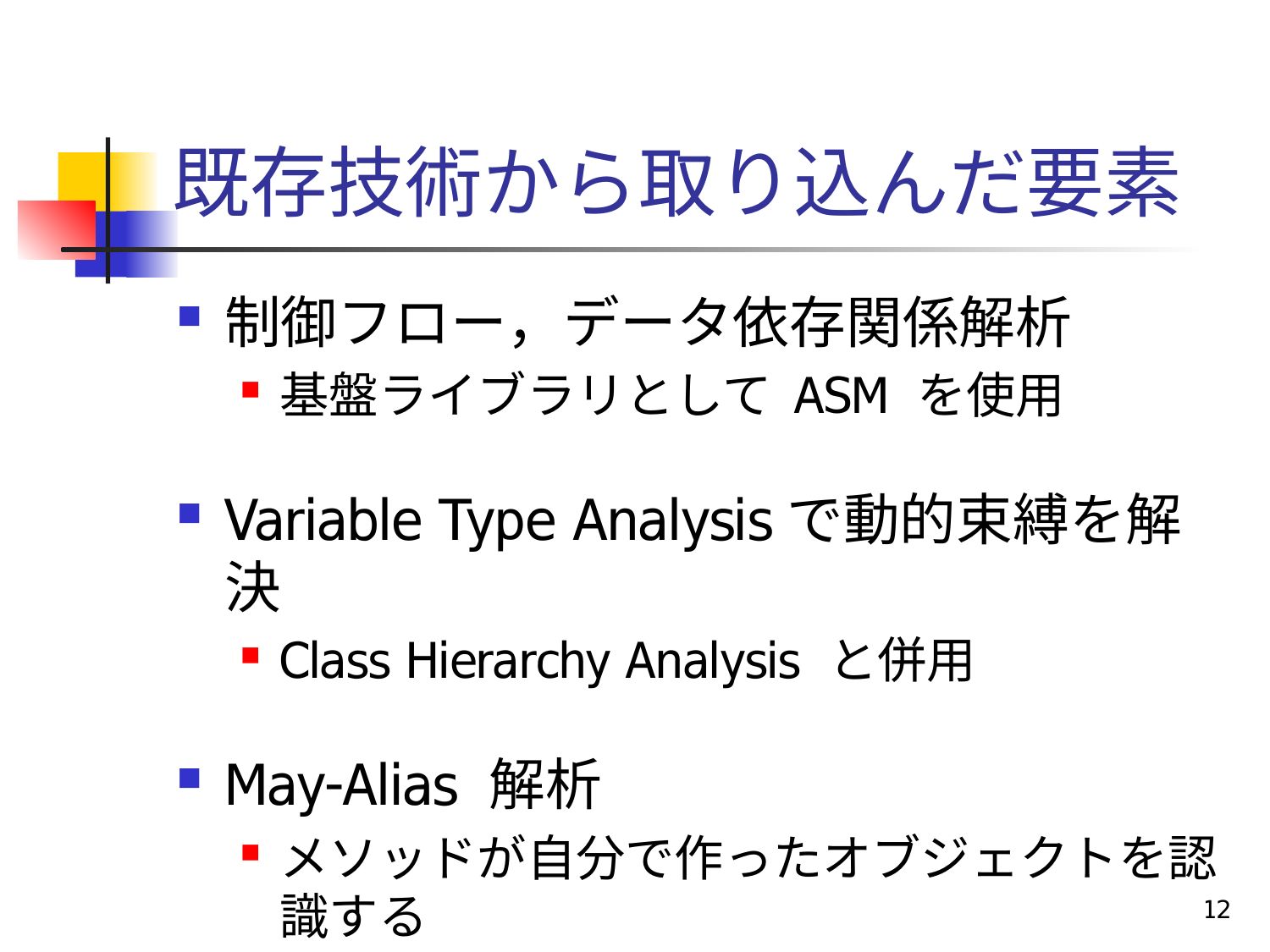

# 既存技術から取り込んだ要素
制御フロー，データ依存関係解析
基盤ライブラリとして ASM を使用

Variable Type Analysisで動的束縛を解決
Class Hierarchy Analysis と併用

May-Alias 解析
メソッドが自分で作ったオブジェクトを認識する
Demand-Driven Context-Sensitive Analysis
12